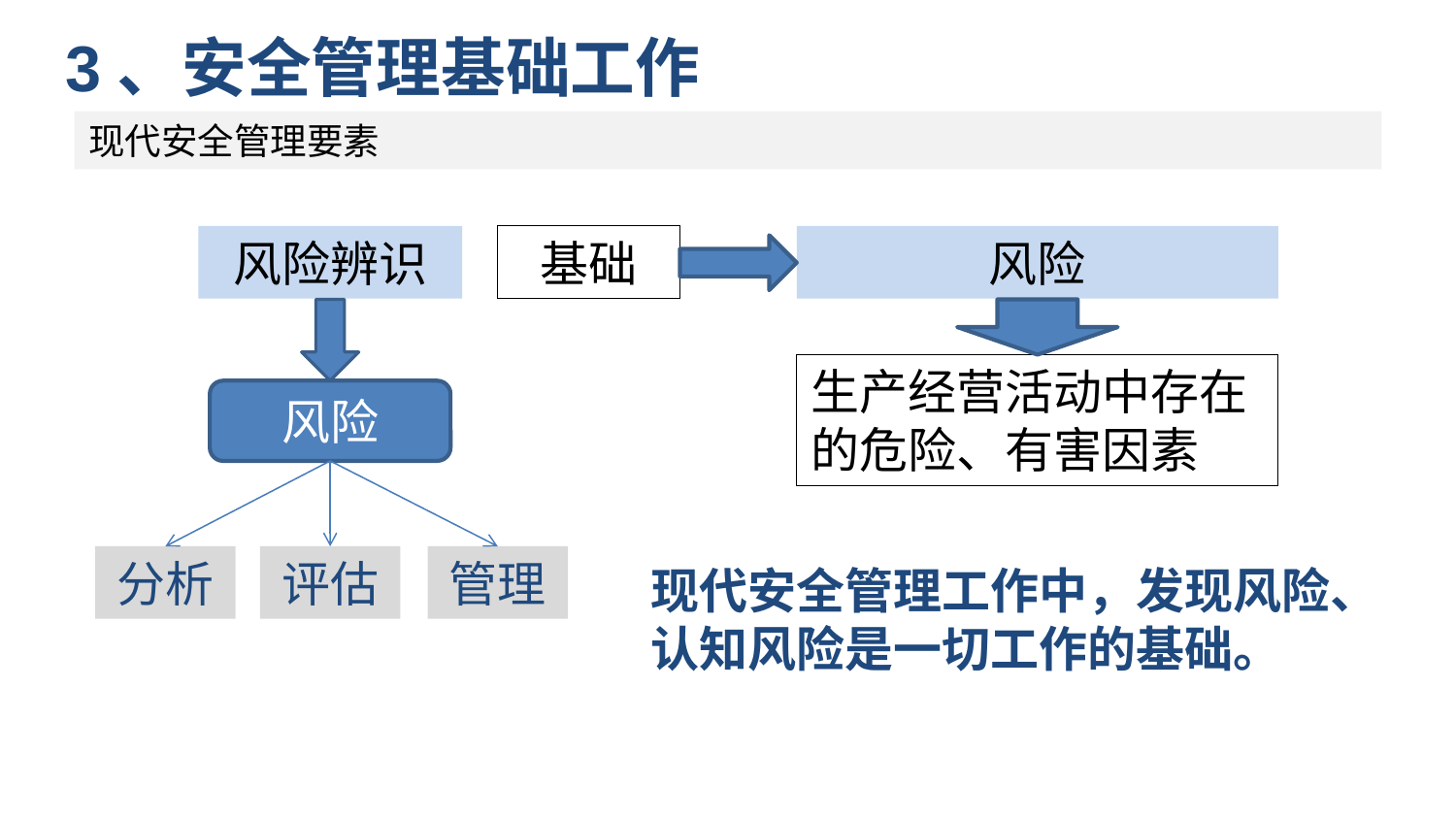

3、安全管理基础工作
现代安全管理要素
风险辨识
基础
风险

生产经营活动中存在的危险、有害因素
风险
分析
评估
管理
现代安全管理工作中，发现风险、认知风险是一切工作的基础。